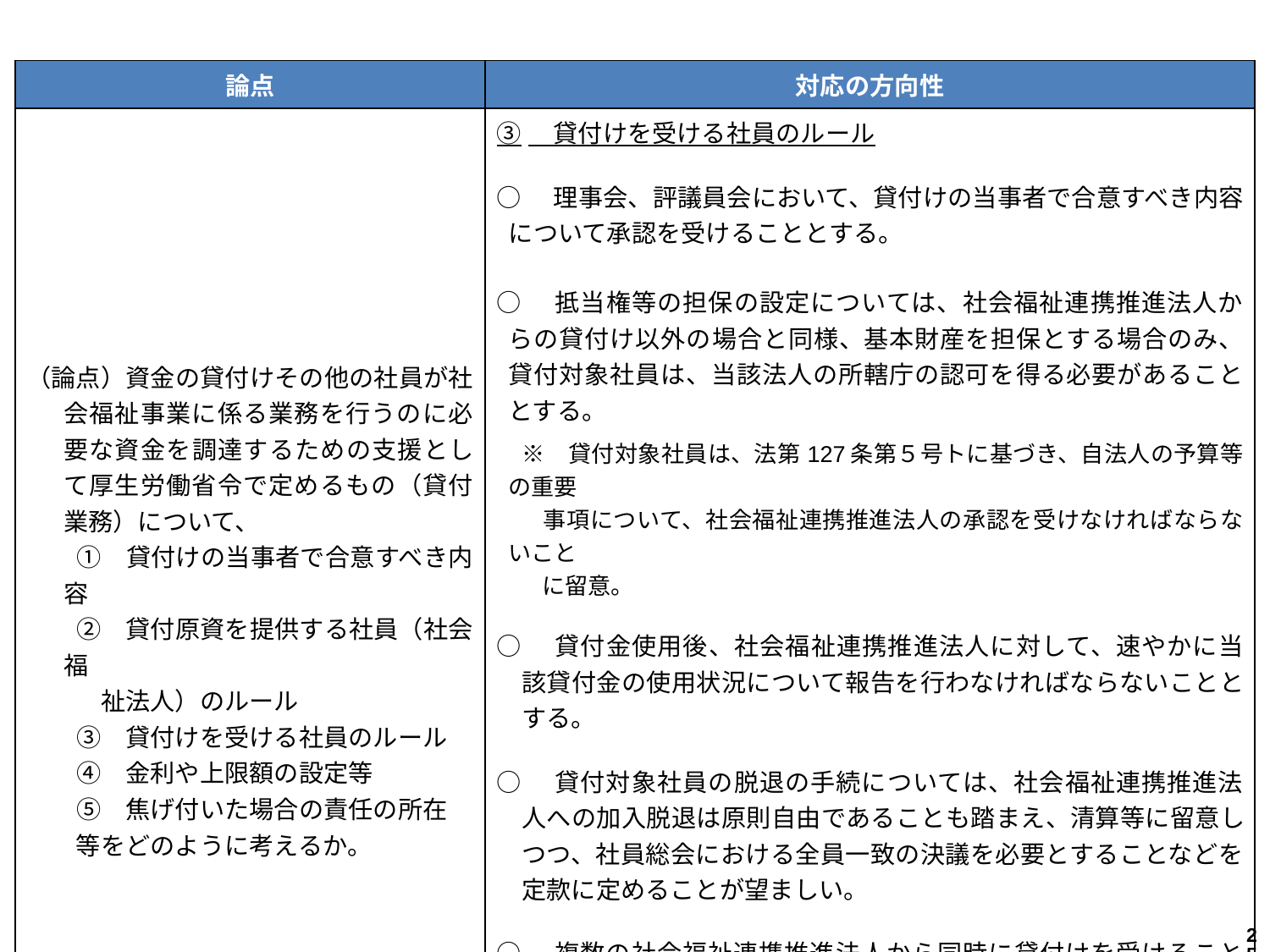

| 論点 | 対応の方向性 |
| --- | --- |
| （論点）資金の貸付けその他の社員が社会福祉事業に係る業務を行うのに必要な資金を調達するための支援として厚生労働省令で定めるもの（貸付業務）について、 　　①　貸付けの当事者で合意すべき内容 　　②　貸付原資を提供する社員（社会福 　　　祉法人）のルール 　　③　貸付けを受ける社員のルール 　　④　金利や上限額の設定等 　　⑤　焦げ付いた場合の責任の所在 　　等をどのように考えるか。 | ③　貸付けを受ける社員のルール ○　理事会、評議員会において、貸付けの当事者で合意すべき内容について承認を受けることとする。 ○　抵当権等の担保の設定については、社会福祉連携推進法人からの貸付け以外の場合と同様、基本財産を担保とする場合のみ、貸付対象社員は、当該法人の所轄庁の認可を得る必要があることとする。 　※　貸付対象社員は、法第127条第５号トに基づき、自法人の予算等の重要 　　事項について、社会福祉連携推進法人の承認を受けなければならないこと 　　に留意。 ○　貸付金使用後、社会福祉連携推進法人に対して、速やかに当該貸付金の使用状況について報告を行わなければならないこととする。 ○　貸付対象社員の脱退の手続については、社会福祉連携推進法人への加入脱退は原則自由であることも踏まえ、清算等に留意しつつ、社員総会における全員一致の決議を必要とすることなどを定款に定めることが望ましい。 ○　複数の社会福祉連携推進法人から同時に貸付けを受けることはできないこととする。 ○　同一社員が複数回貸付けを受けることを妨げるものではないが、この場合、既貸付金が完済されている必要があることとする。 |
25